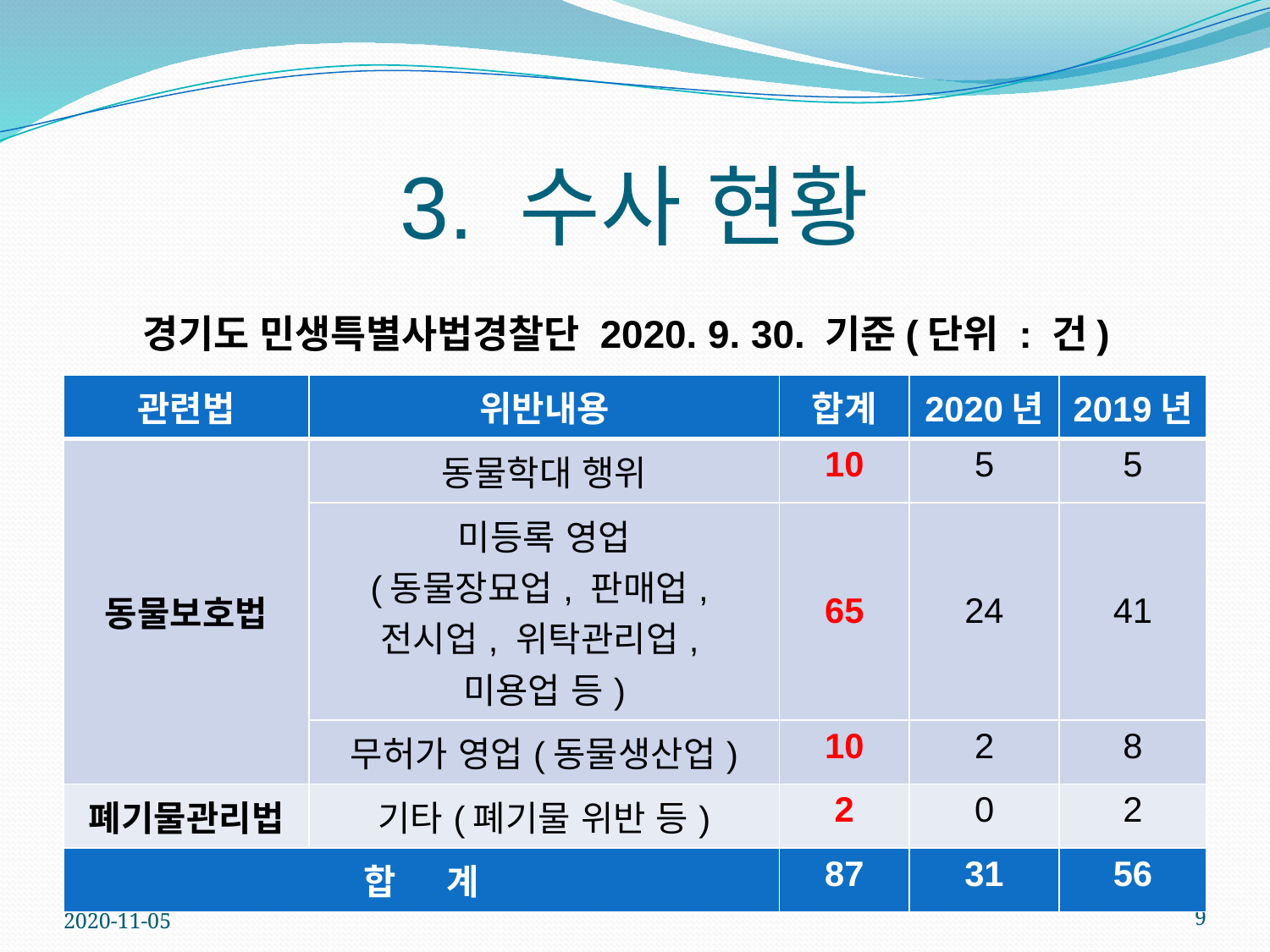

# 3. 수사 현황
경기도 민생특별사법경찰단 2020. 9. 30. 기준(단위 : 건)
| 관련법 | 위반내용 | 합계 | 2020년 | 2019년 |
| --- | --- | --- | --- | --- |
| 동물보호법 | 동물학대 행위 | 10 | 5 | 5 |
|  | 미등록 영업 (동물장묘업, 판매업, 전시업, 위탁관리업, 미용업 등) | 65 | 24 | 41 |
|  | 무허가 영업(동물생산업) | 10 | 2 | 8 |
| 폐기물관리법 | 기타(폐기물 위반 등) | 2 | 0 | 2 |
| 합 계 |  | 87 | 31 | 56 |
2020-11-05
9